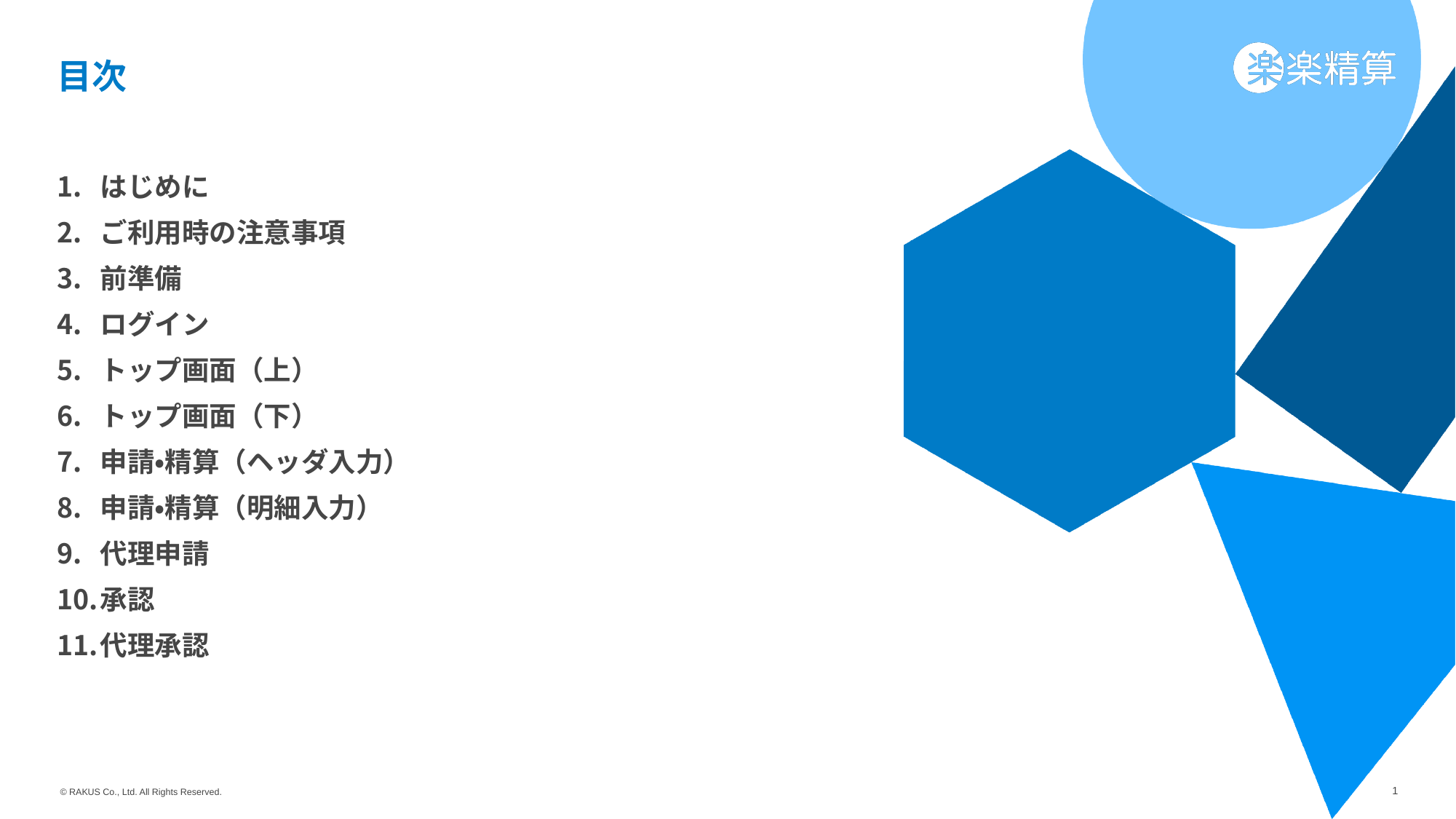

# 目次
はじめに
ご利用時の注意事項
前準備
ログイン
トップ画面（上）
トップ画面（下）
申請・精算（ヘッダ入力）
申請・精算（明細入力）
代理申請
承認
代理承認

1